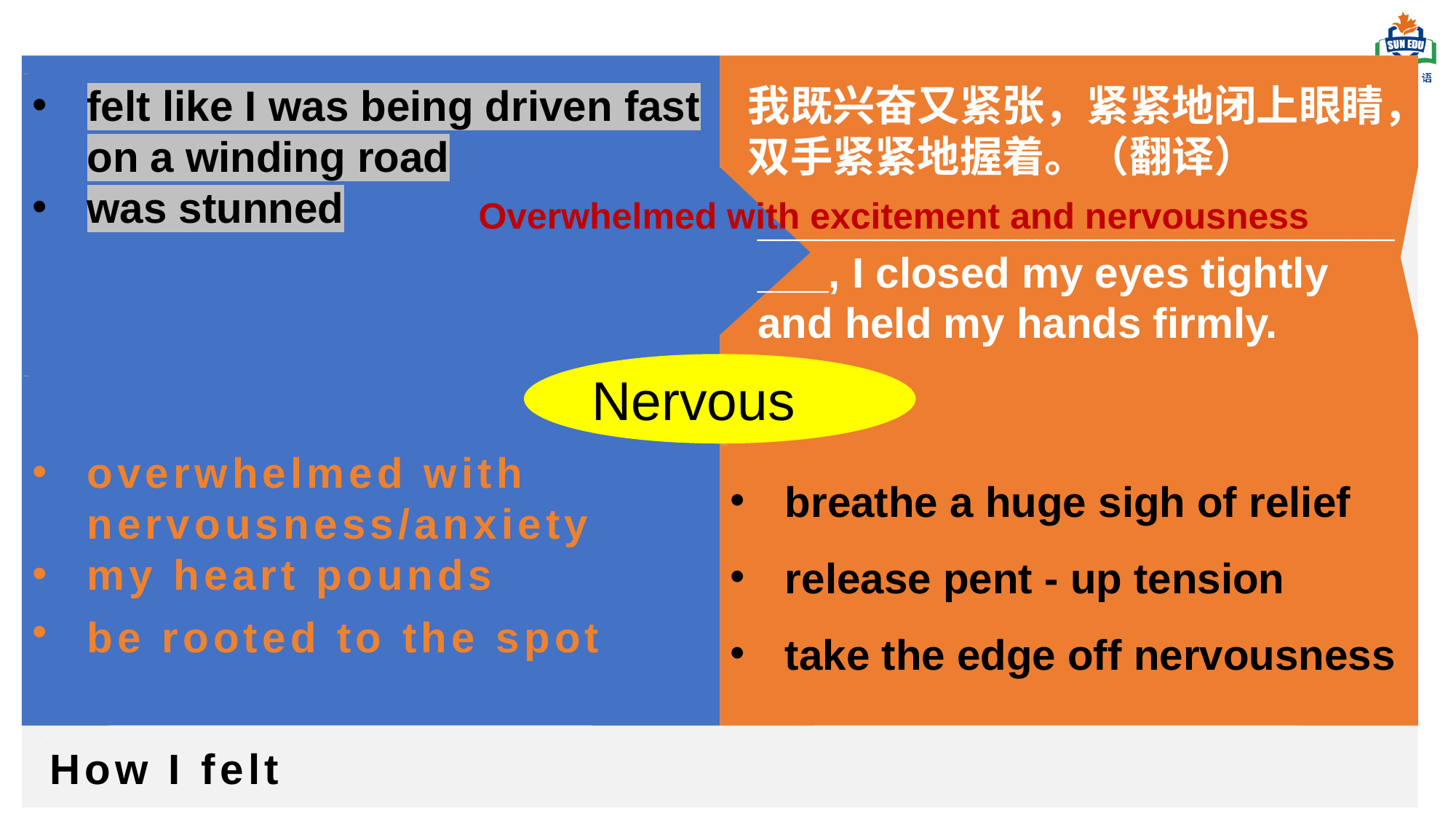

felt like I was being driven fast on a winding road
was stunned

我既兴奋又紧张，紧紧地闭上眼睛，双手紧紧地握着。（翻译）
Overwhelmed with excitement and nervousness
______________________________, I closed my eyes tightly and held my hands firmly.
Nervous

overwhelmed with nervousness/anxiety
my heart pounds
be rooted to the spot
breathe a huge sigh of relief
release pent - up tension
take the edge off nervousness

How I felt